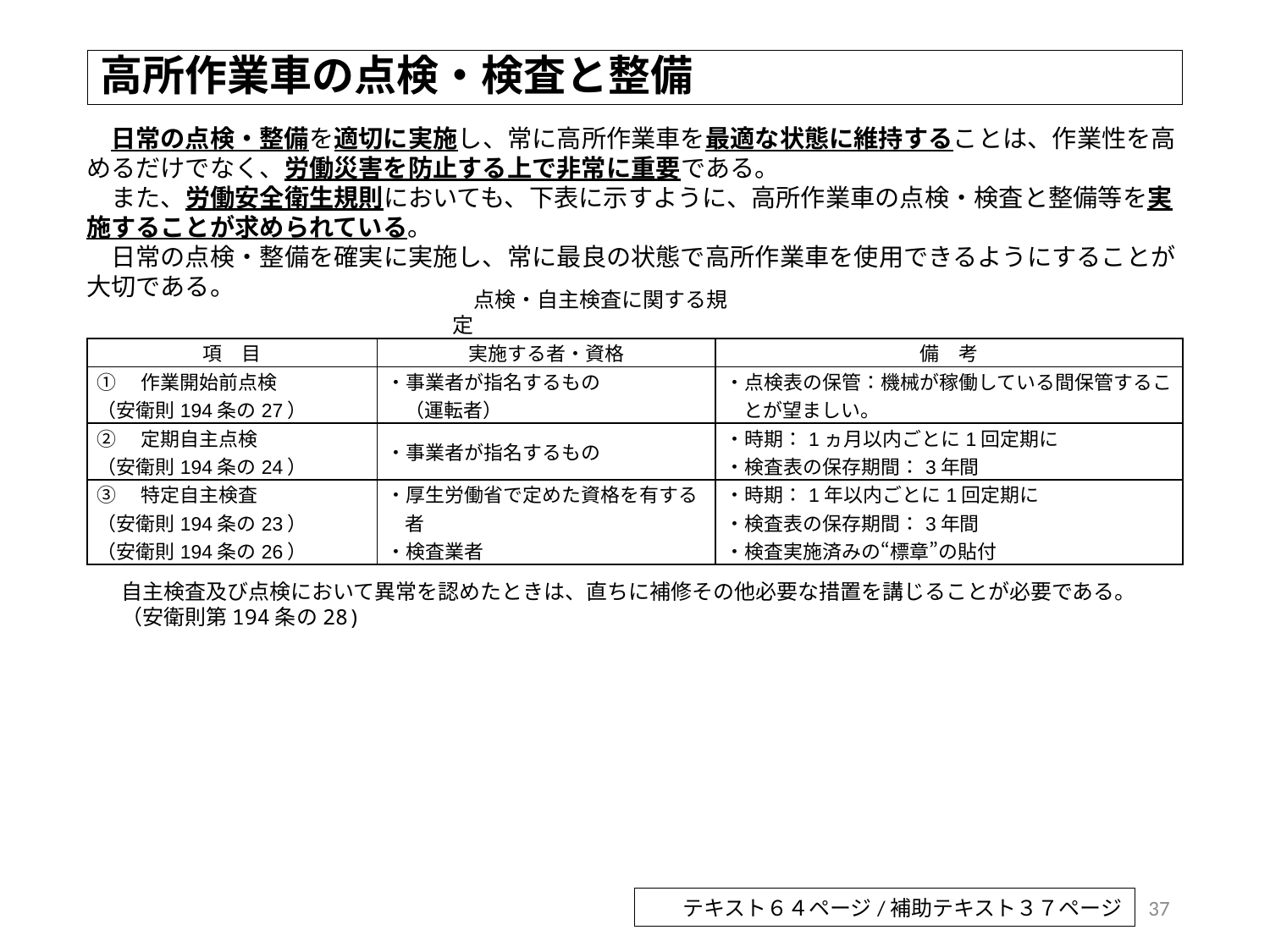

# 高所作業車の点検・検査と整備
　日常の点検・整備を適切に実施し、常に高所作業車を最適な状態に維持することは、作業性を高めるだけでなく、労働災害を防止する上で非常に重要である。
　また、労働安全衛生規則においても、下表に示すように、高所作業車の点検・検査と整備等を実施することが求められている。
　日常の点検・整備を確実に実施し、常に最良の状態で高所作業車を使用できるようにすることが大切である。

点検・自主検査に関する規定
| 項　目 | 実施する者・資格 | 備　考 |
| --- | --- | --- |
| ①　作業開始前点検 （安衛則194条の27） | ・事業者が指名するもの （運転者） | ・点検表の保管：機械が稼働している間保管することが望ましい。 |
| ②　定期自主点検 （安衛則194条の24） | ・事業者が指名するもの | ・時期：1ヵ月以内ごとに1回定期に ・検査表の保存期間：3年間 |
| ③　特定自主検査 （安衛則194条の23） （安衛則194条の26） | ・厚生労働省で定めた資格を有する者 ・検査業者 | ・時期：1年以内ごとに1回定期に ・検査表の保存期間：3年間 ・検査実施済みの“標章”の貼付 |
自主検査及び点検において異常を認めたときは、直ちに補修その他必要な措置を講じることが必要である。
（安衛則第194条の28)
37
テキスト６４ページ/補助テキスト３７ページ